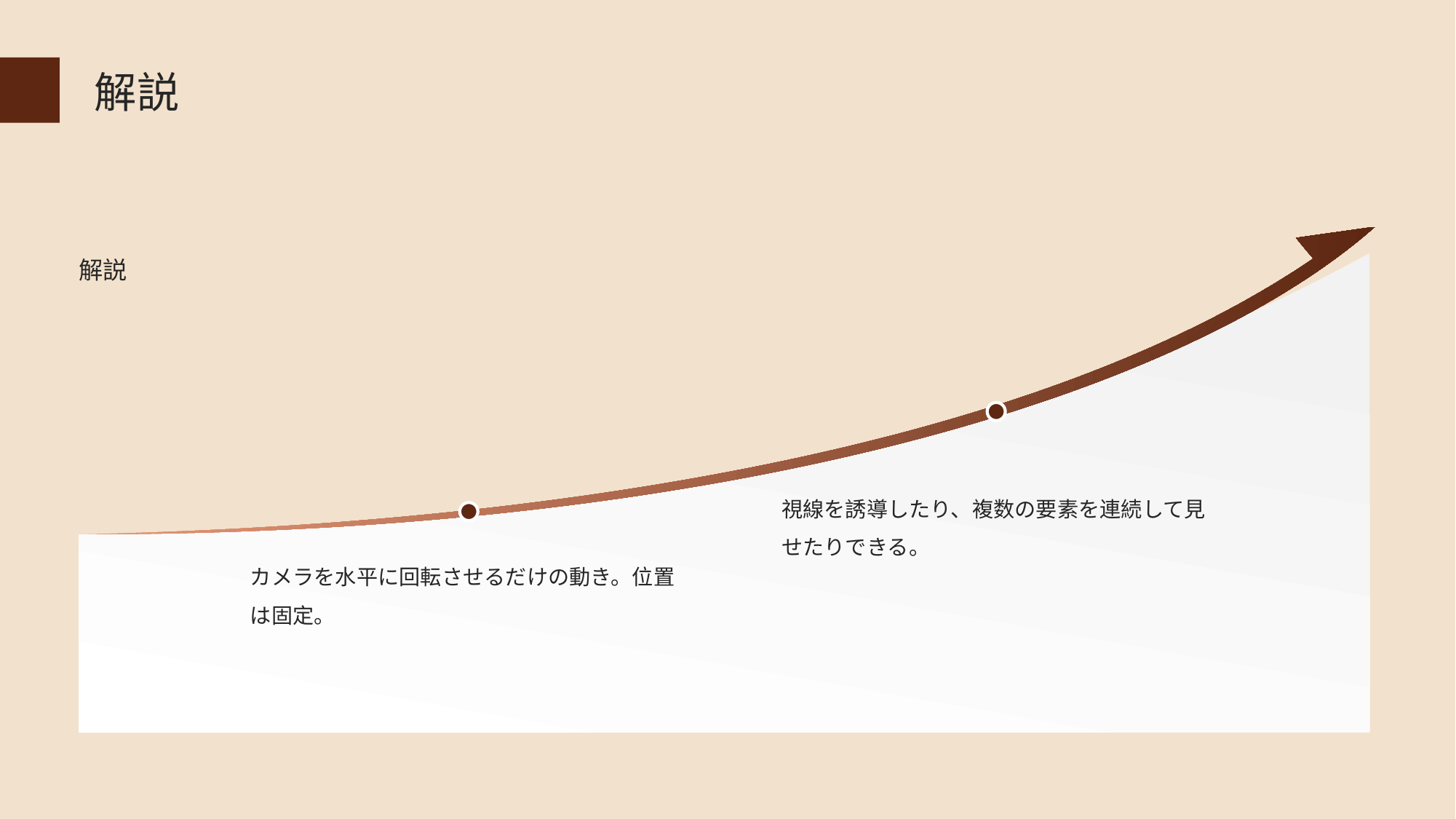

解説
解説

視線を誘導したり、複数の要素を連続して見せたりできる。

カメラを水平に回転させるだけの動き。位置は固定。